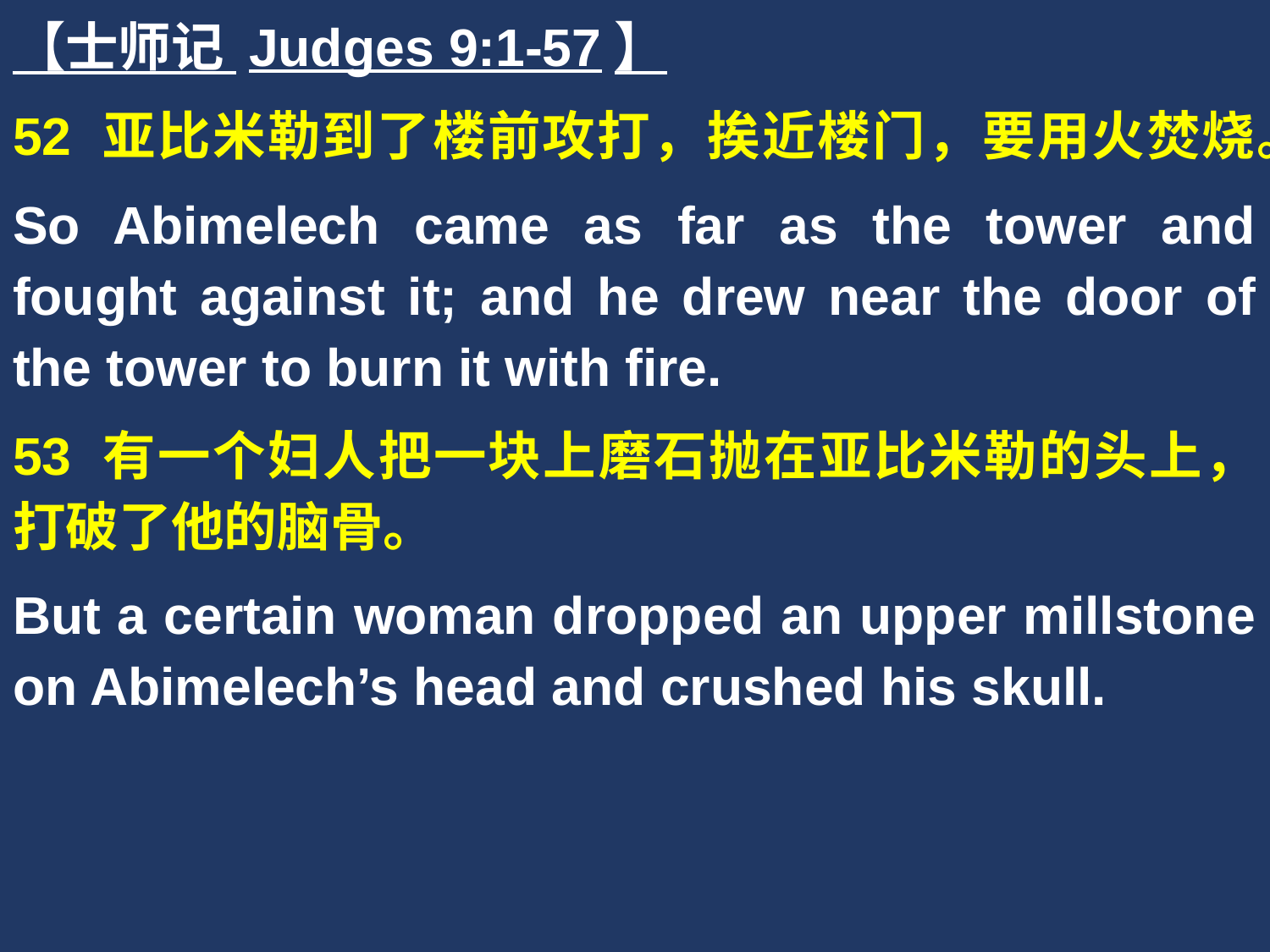

【士师记 Judges 9:1-57】
52 亚比米勒到了楼前攻打，挨近楼门，要用火焚烧。
So Abimelech came as far as the tower and fought against it; and he drew near the door of the tower to burn it with fire.
53 有一个妇人把一块上磨石抛在亚比米勒的头上，打破了他的脑骨。
But a certain woman dropped an upper millstone on Abimelech’s head and crushed his skull.